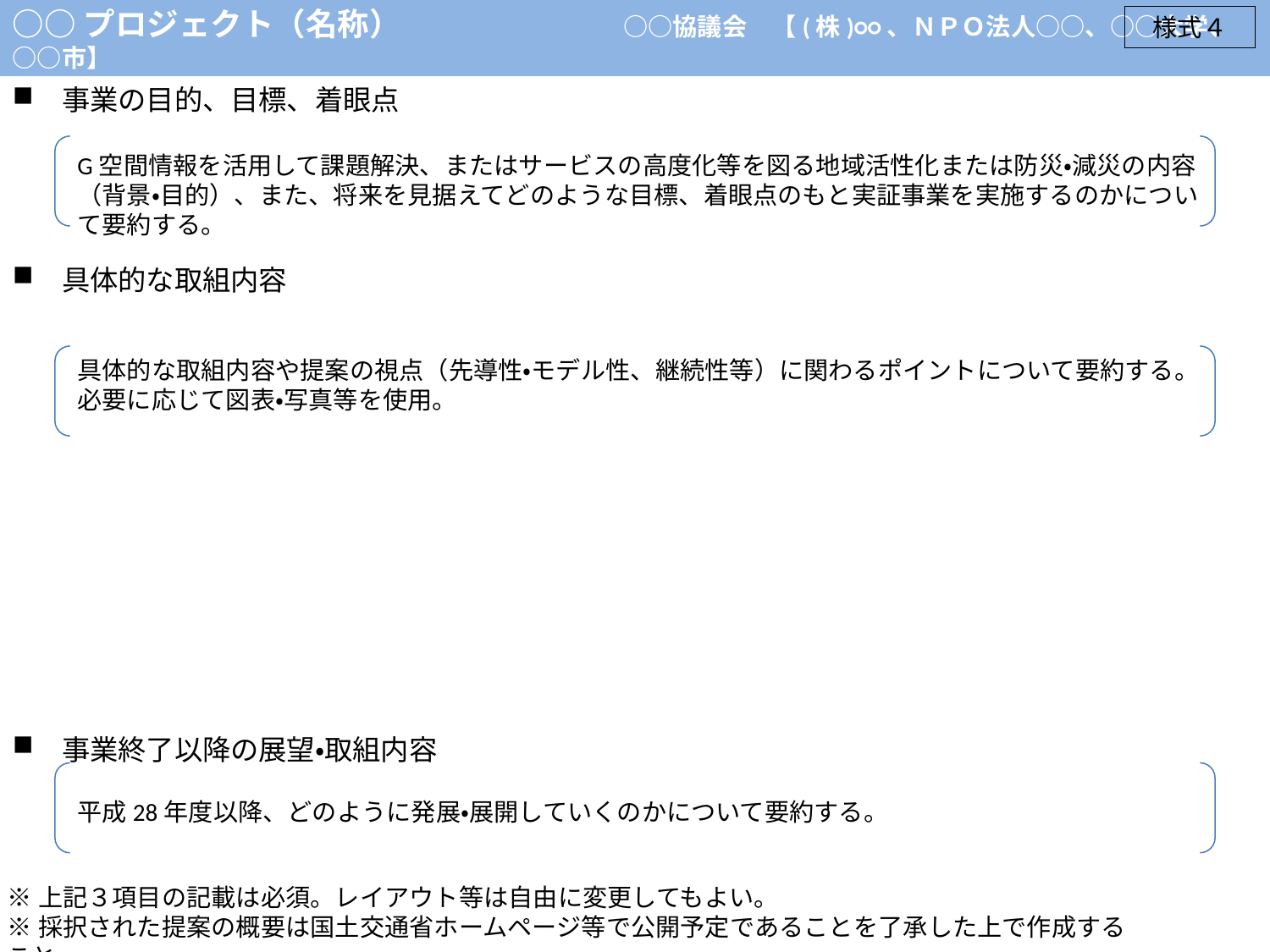

○○プロジェクト（名称）　　　　　　　○○協議会　【(株)○○、ＮＰＯ法人○○、○○大学、○○市】
様式４
　事業の目的、目標、着眼点

G空間情報を活用して課題解決、またはサービスの高度化等を図る地域活性化または防災・減災の内容（背景・目的）、また、将来を見据えてどのような目標、着眼点のもと実証事業を実施するのかについて要約する。
　具体的な取組内容

具体的な取組内容や提案の視点（先導性・モデル性、継続性等）に関わるポイントについて要約する。必要に応じて図表・写真等を使用。
　事業終了以降の展望・取組内容

平成28年度以降、どのように発展・展開していくのかについて要約する。
※上記３項目の記載は必須。レイアウト等は自由に変更してもよい。
※採択された提案の概要は国土交通省ホームページ等で公開予定であることを了承した上で作成すること。